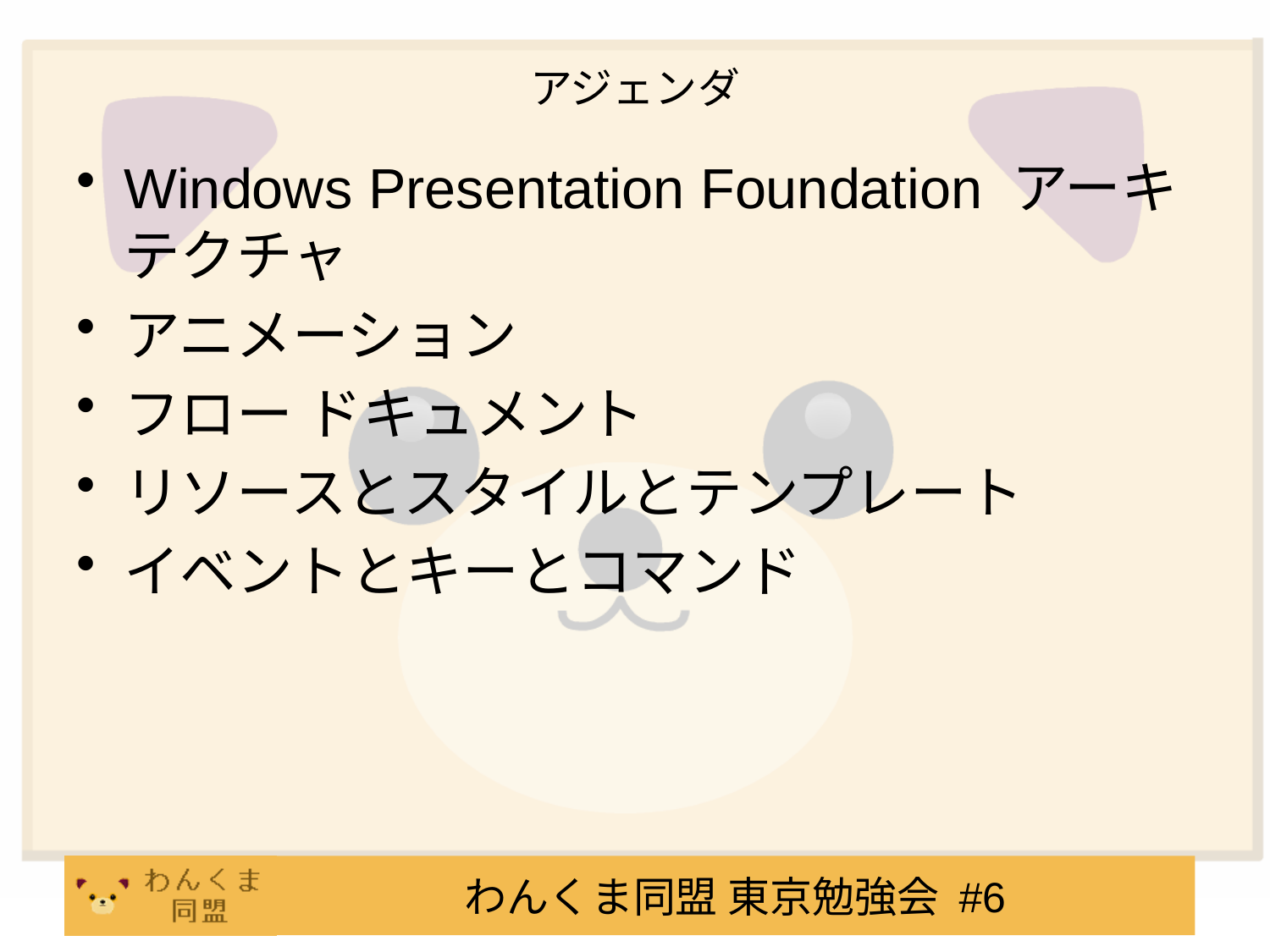

# アジェンダ
Windows Presentation Foundation アーキテクチャ
アニメーション
フロー ドキュメント
リソースとスタイルとテンプレート
イベントとキーとコマンド